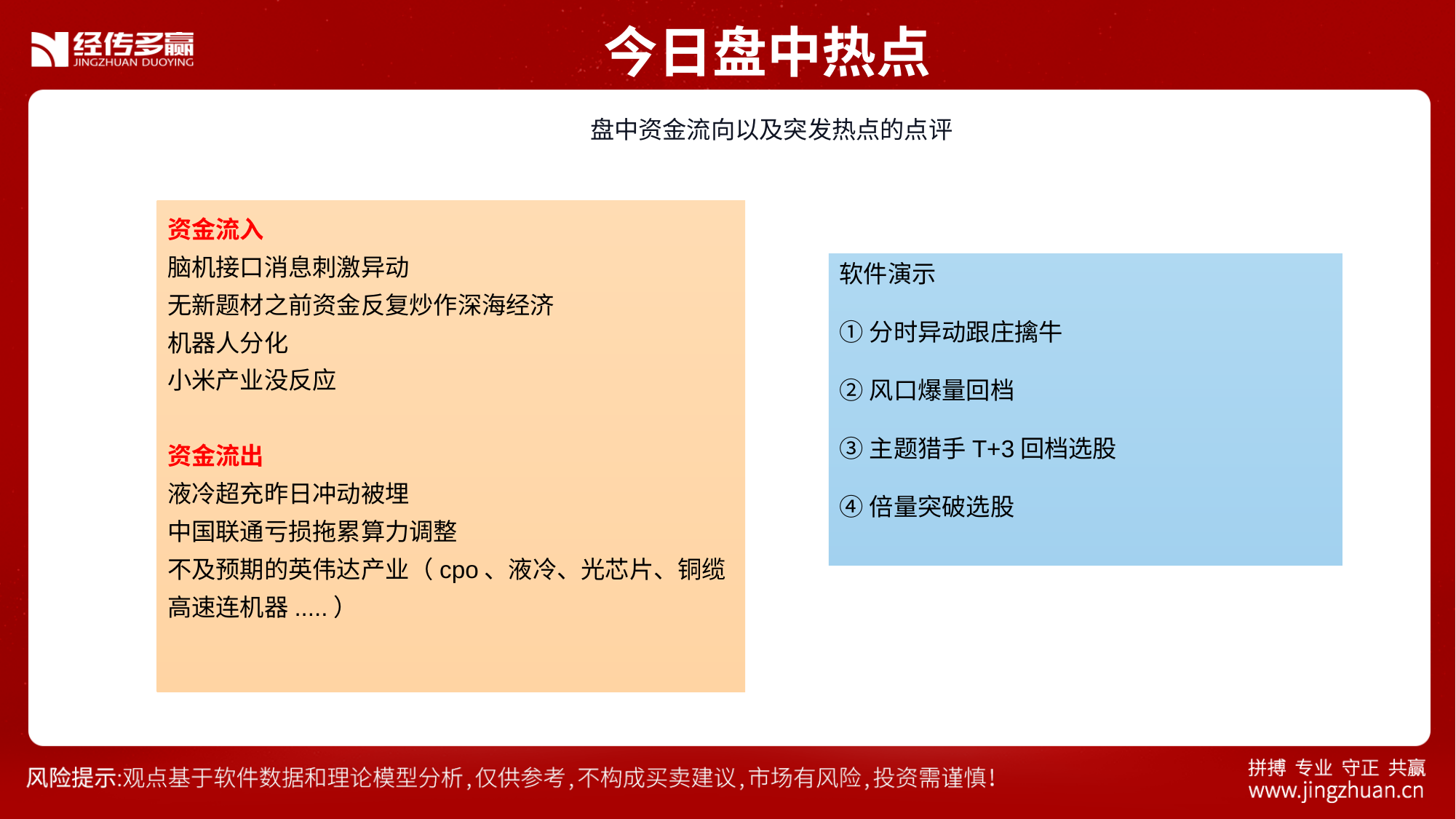

今日盘中热点
          盘中资金流向以及突发热点的点评
资金流入
脑机接口消息刺激异动
无新题材之前资金反复炒作深海经济
机器人分化
小米产业没反应

资金流出
液冷超充昨日冲动被埋
中国联通亏损拖累算力调整
不及预期的英伟达产业（cpo、液冷、光芯片、铜缆高速连机器.....）

软件演示

①分时异动跟庄擒牛

②风口爆量回档

③主题猎手T+3回档选股

④倍量突破选股